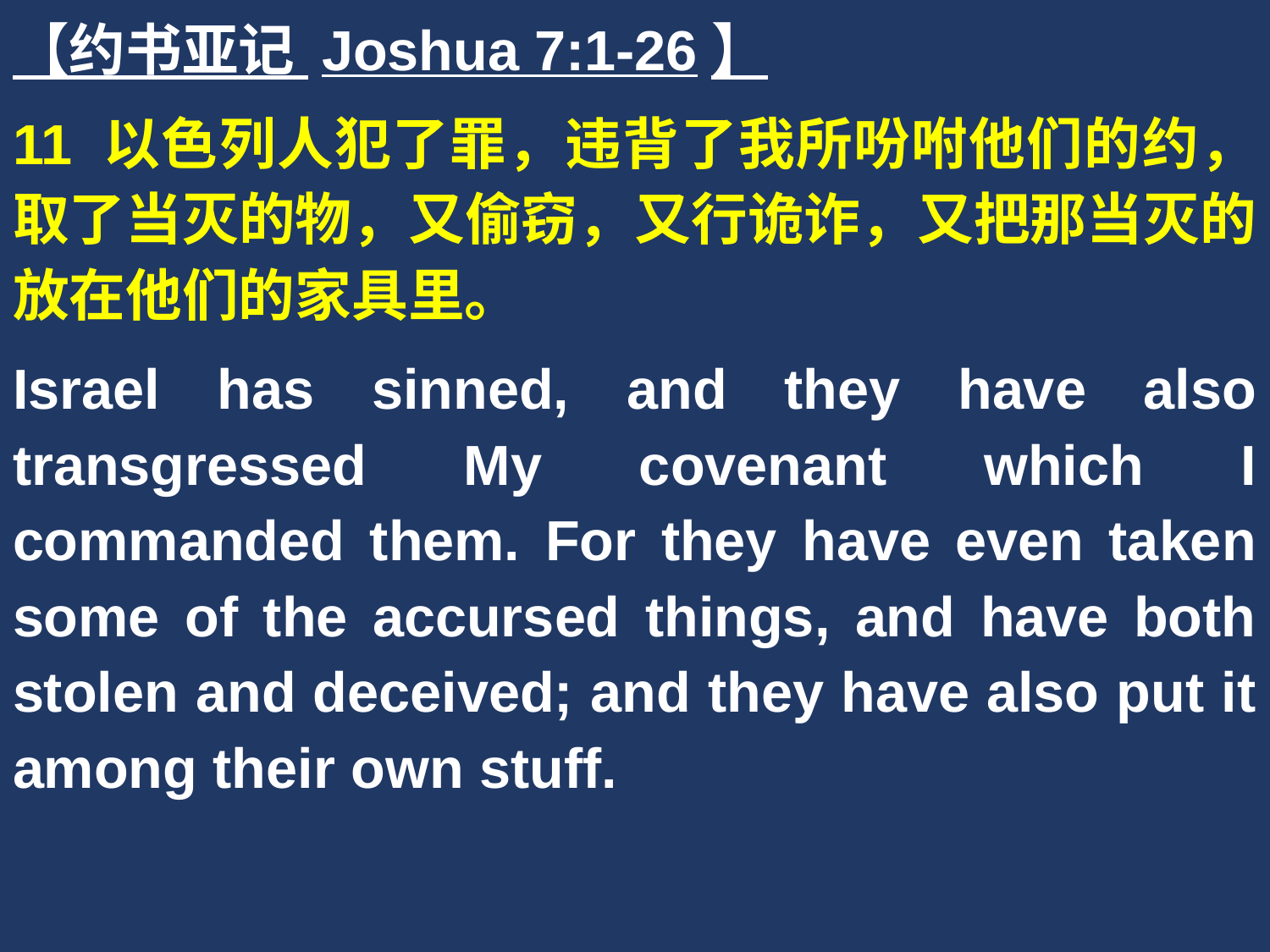

【约书亚记 Joshua 7:1-26】
11 以色列人犯了罪，违背了我所吩咐他们的约，取了当灭的物，又偷窃，又行诡诈，又把那当灭的放在他们的家具里。
Israel has sinned, and they have also transgressed My covenant which I commanded them. For they have even taken some of the accursed things, and have both stolen and deceived; and they have also put it among their own stuff.